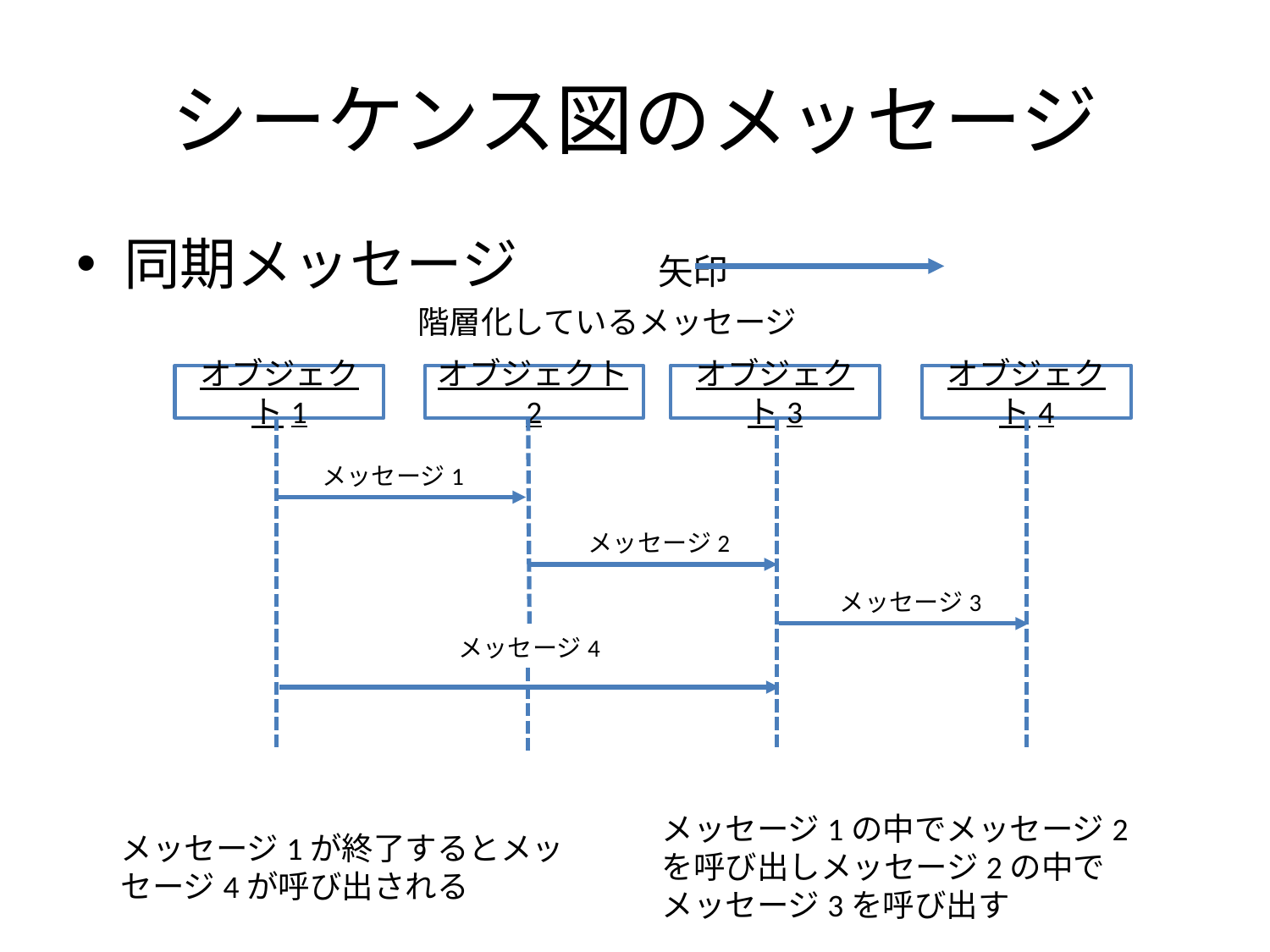

# シーケンス図のメッセージ
同期メッセージ           矢印
階層化しているメッセージ
オブジェクト1
オブジェクト2
オブジェクト3
オブジェクト4
メッセージ1
メッセージ2
メッセージ3
メッセージ4
メッセージ1の中でメッセージ2を呼び出しメッセージ2の中でメッセージ3を呼び出す
メッセージ1が終了するとメッセージ4が呼び出される